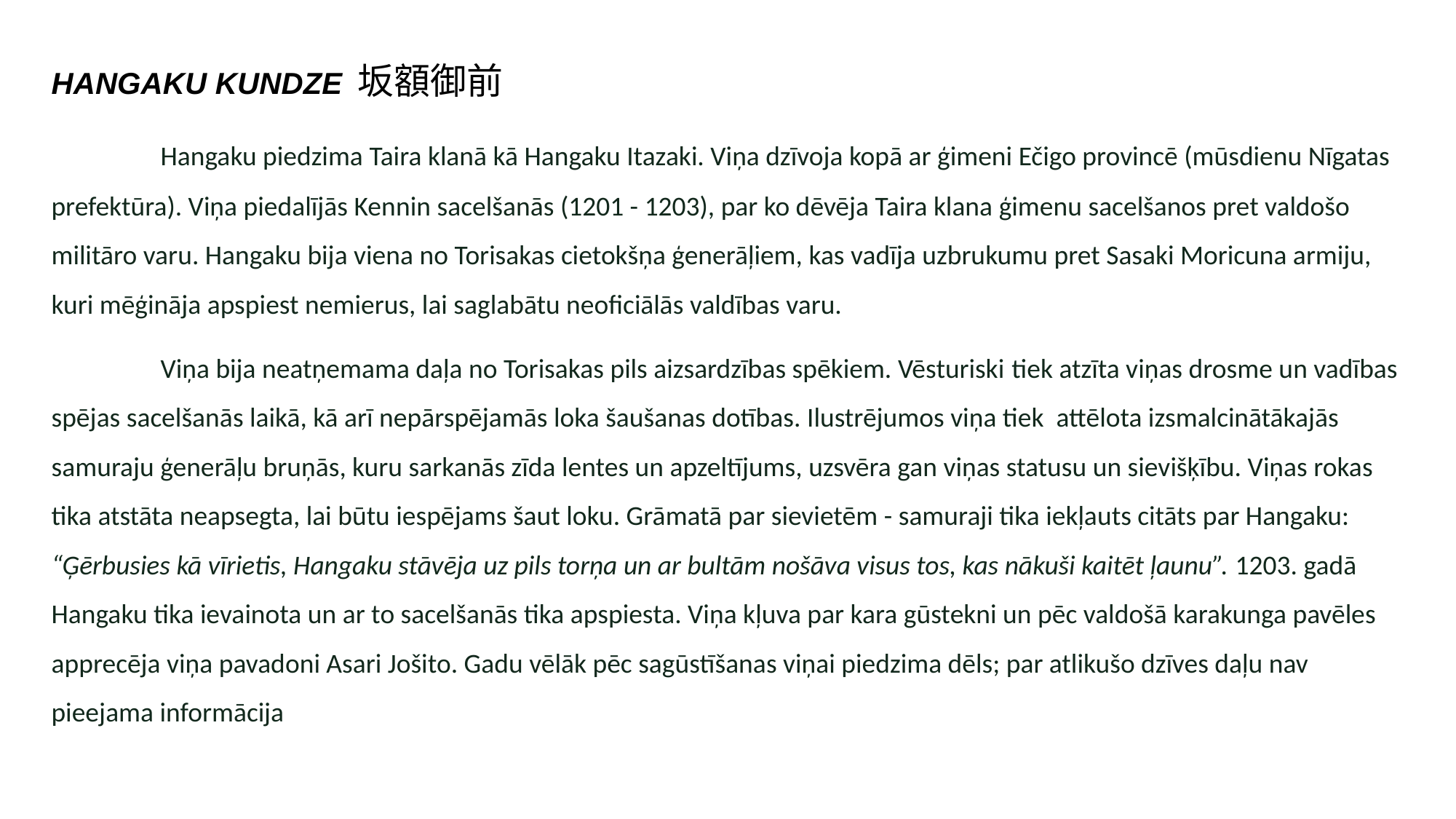

HANGAKU KUNDZE 坂額御前
	Hangaku piedzima Taira klanā kā Hangaku Itazaki. Viņa dzīvoja kopā ar ģimeni Ečigo provincē (mūsdienu Nīgatas prefektūra). Viņa piedalījās Kennin sacelšanās (1201 - 1203), par ko dēvēja Taira klana ģimenu sacelšanos pret valdošo militāro varu. Hangaku bija viena no Torisakas cietokšņa ģenerāļiem, kas vadīja uzbrukumu pret Sasaki Moricuna armiju, kuri mēģināja apspiest nemierus, lai saglabātu neoficiālās valdības varu.
	Viņa bija neatņemama daļa no Torisakas pils aizsardzības spēkiem. Vēsturiski tiek atzīta viņas drosme un vadības spējas sacelšanās laikā, kā arī nepārspējamās loka šaušanas dotības. Ilustrējumos viņa tiek  attēlota izsmalcinātākajās samuraju ģenerāļu bruņās, kuru sarkanās zīda lentes un apzeltījums, uzsvēra gan viņas statusu un sievišķību. Viņas rokas tika atstāta neapsegta, lai būtu iespējams šaut loku. Grāmatā par sievietēm - samuraji tika iekļauts citāts par Hangaku: “Ģērbusies kā vīrietis, Hangaku stāvēja uz pils torņa un ar bultām nošāva visus tos, kas nākuši kaitēt ļaunu”. 1203. gadā Hangaku tika ievainota un ar to sacelšanās tika apspiesta. Viņa kļuva par kara gūstekni un pēc valdošā karakunga pavēles apprecēja viņa pavadoni Asari Jošito. Gadu vēlāk pēc sagūstīšanas viņai piedzima dēls; par atlikušo dzīves daļu nav pieejama informācija